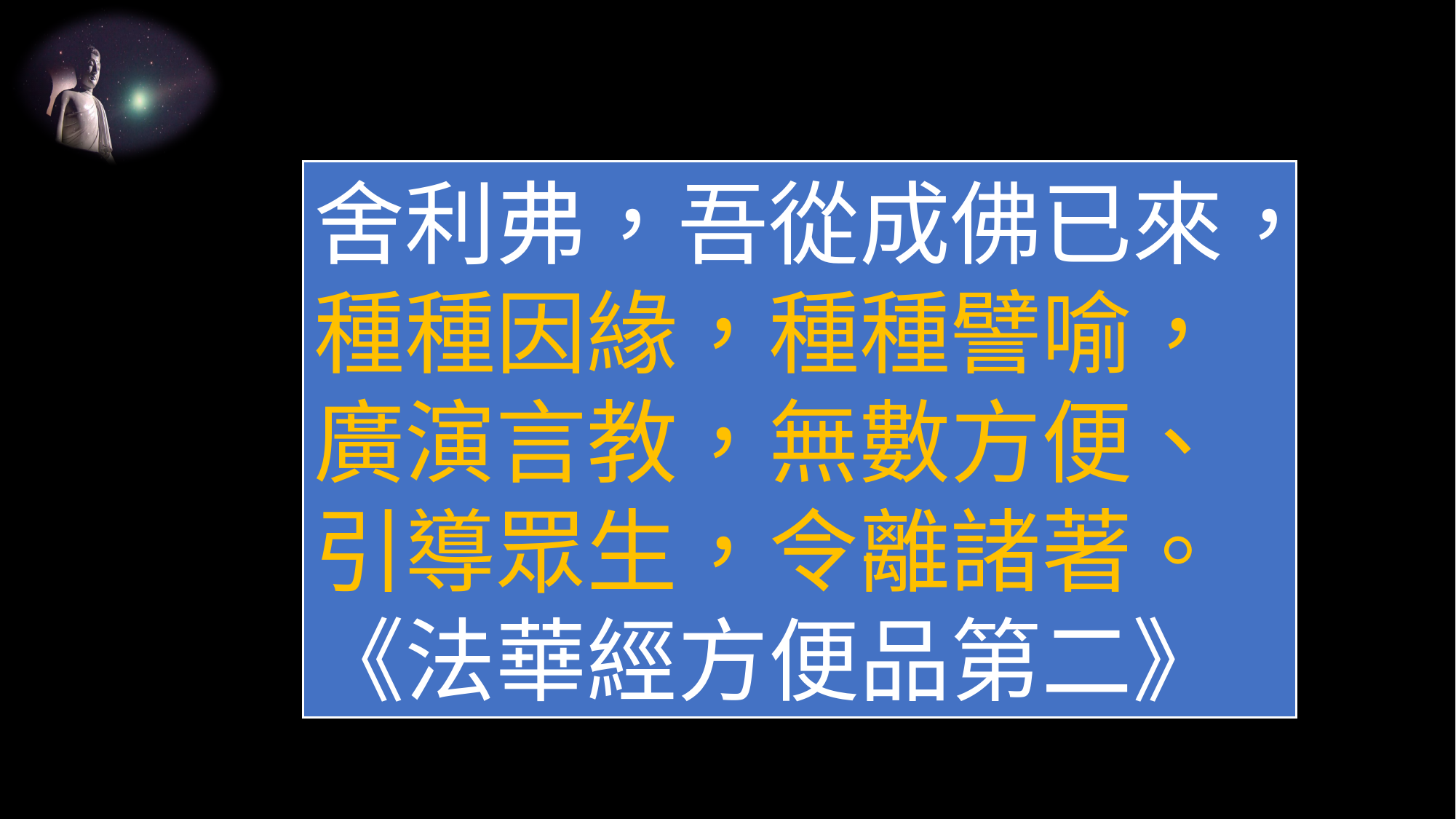

舍利弗，吾從成佛已來，種種因緣，種種譬喻，廣演言教，無數方便、引導眾生，令離諸著。
《法華經方便品第二》